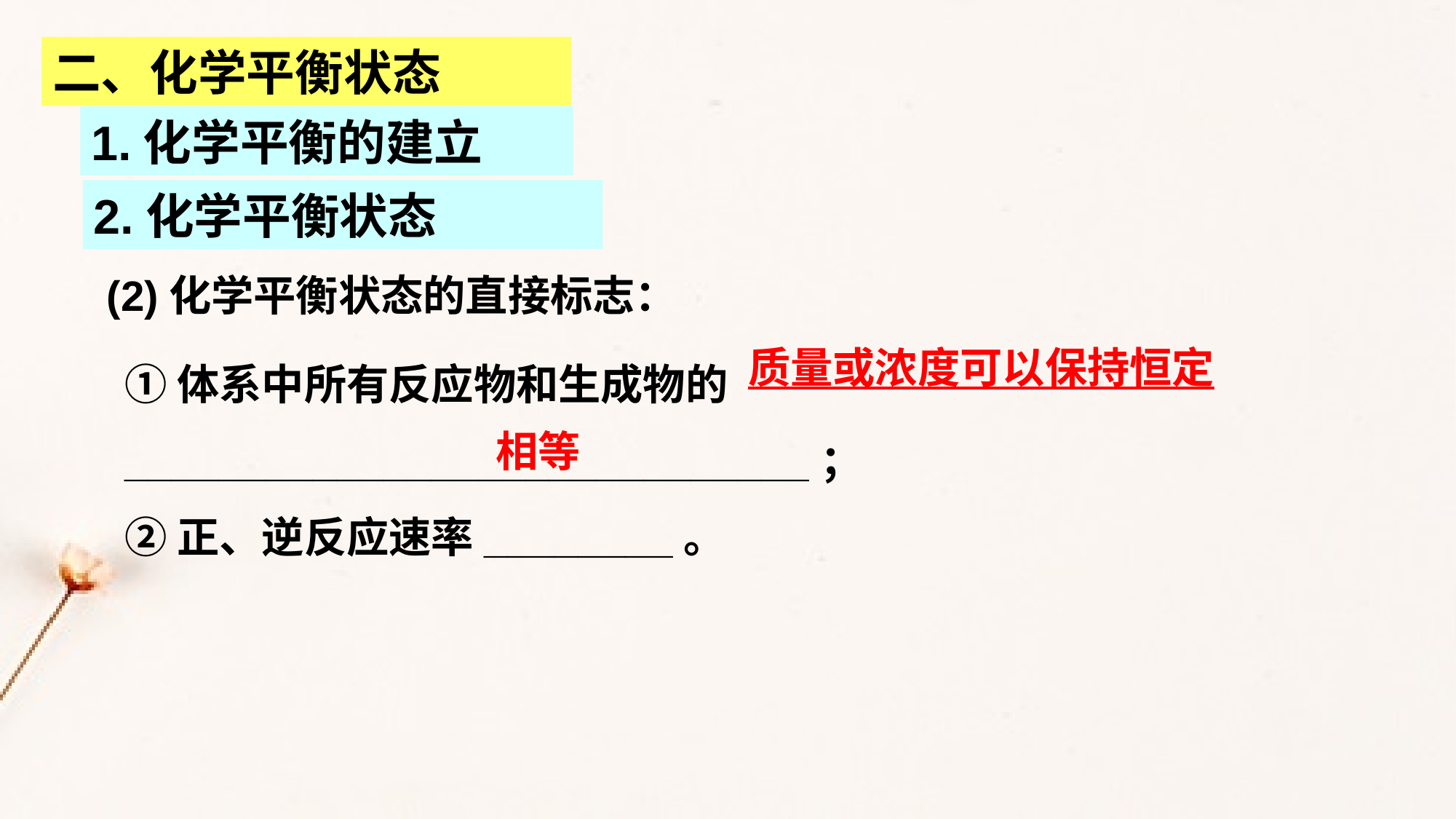

二、化学平衡状态
1.化学平衡的建立
2.化学平衡状态
(2)化学平衡状态的直接标志：
①体系中所有反应物和生成物的_____________________________；
②正、逆反应速率________。
质量或浓度可以保持恒定
相等